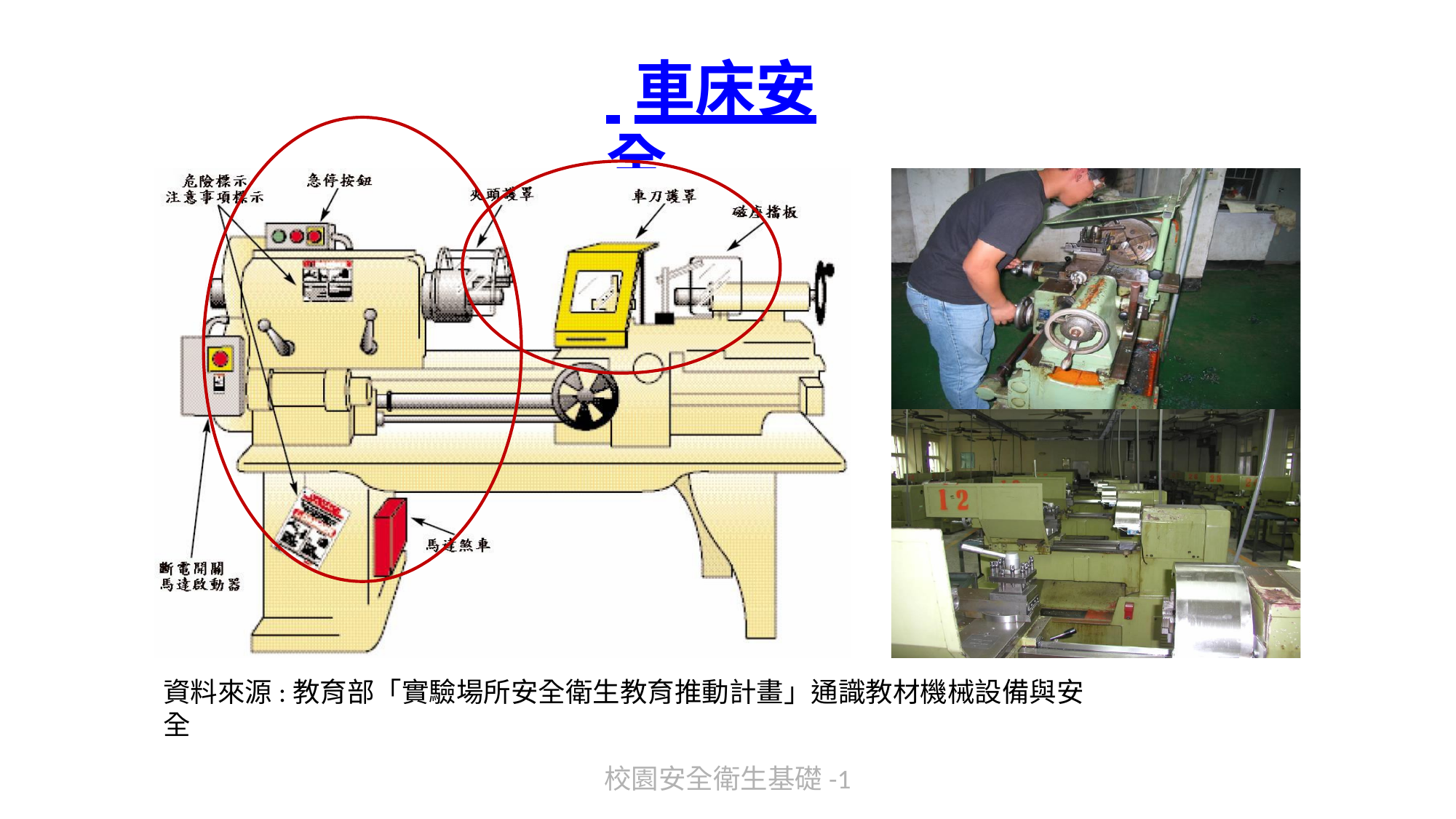

# 車床安全

資料來源:教育部「實驗場所安全衛生教育推動計畫」通識教材機械設備與安全
校園安全衛生基礎-1
176